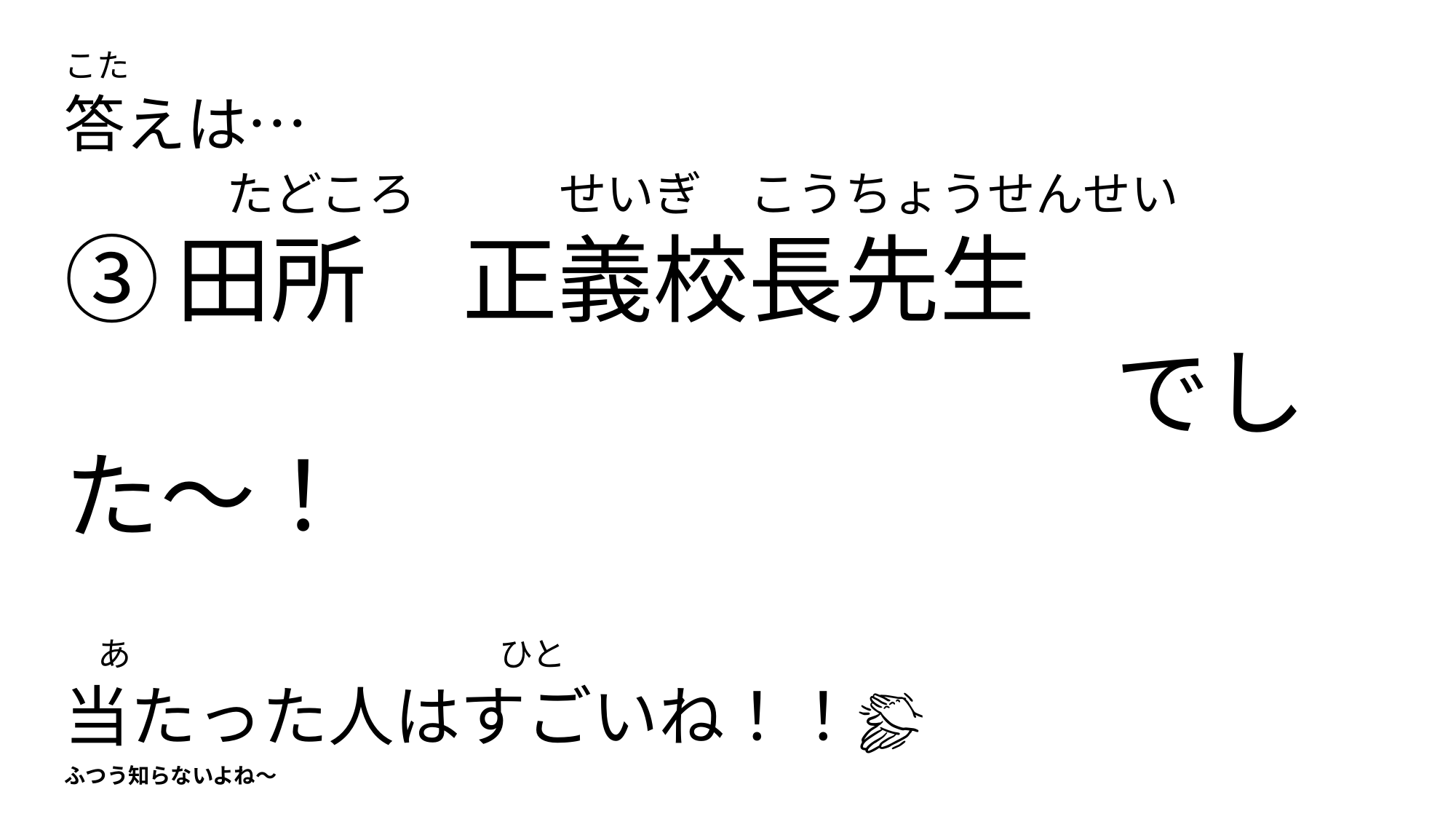

こた
答えは…
　　　　たどころ　　　せいぎ　こうちょうせんせい
③田所　正義校長先生
　　　　　　　　　　　でした～！

　あ　　　　　　　　　　　ひと
当たった人はすごいね！！👏
ふつう知らないよね～